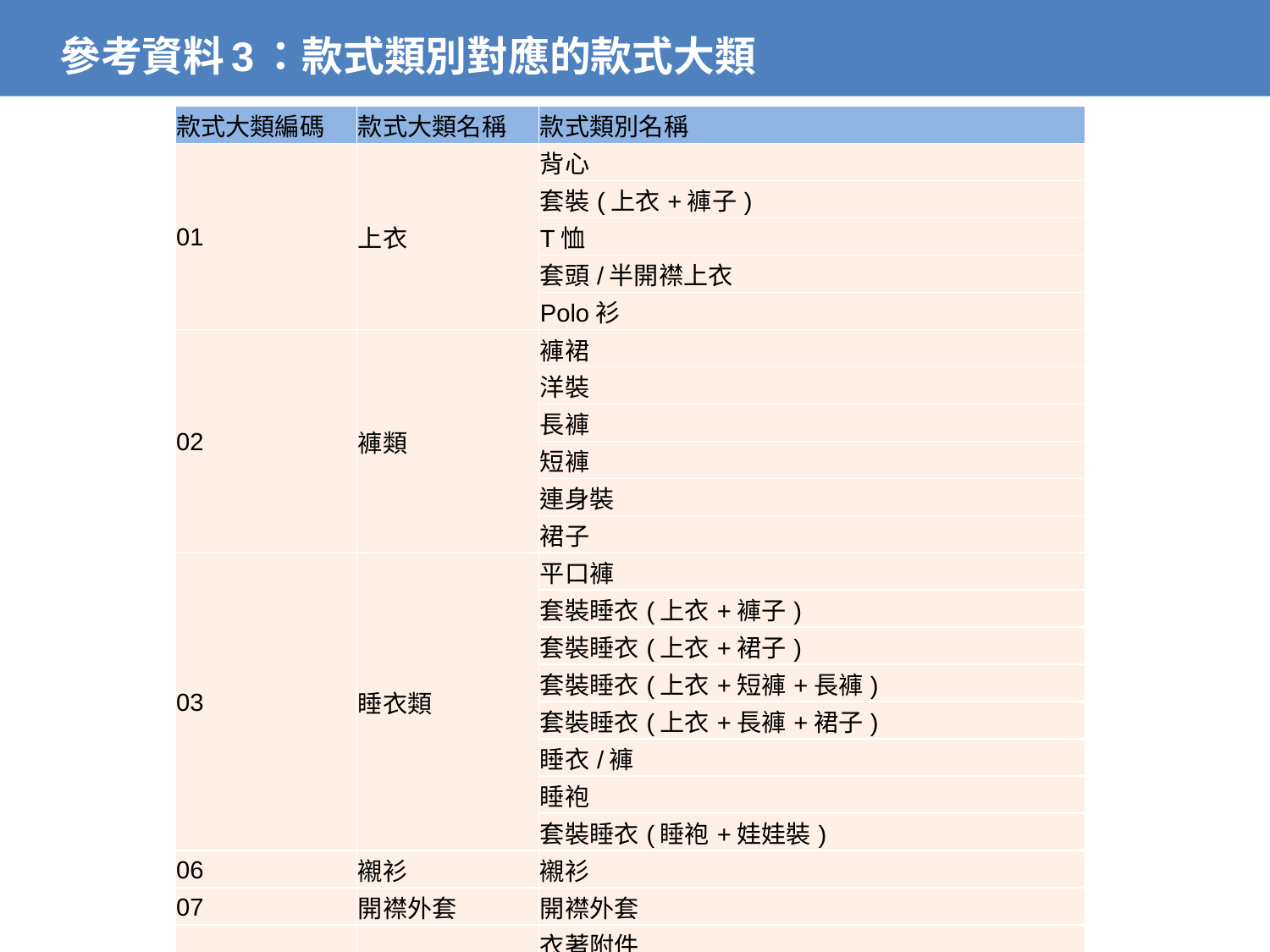

# 參考資料3：款式類別對應的款式大類
| 款式大類編碼 | 款式大類名稱 | 款式類別名稱 |
| --- | --- | --- |
| 01 | 上衣 | 背心 |
|  |  | 套裝(上衣+褲子) |
|  |  | T恤 |
|  |  | 套頭/半開襟上衣 |
|  |  | Polo衫 |
| 02 | 褲類 | 褲裙 |
|  |  | 洋裝 |
|  |  | 長褲 |
|  |  | 短褲 |
|  |  | 連身裝 |
|  |  | 裙子 |
| 03 | 睡衣類 | 平口褲 |
|  |  | 套裝睡衣(上衣+褲子) |
|  |  | 套裝睡衣(上衣+裙子) |
|  |  | 套裝睡衣(上衣+短褲+長褲) |
|  |  | 套裝睡衣(上衣+長褲+裙子) |
|  |  | 睡衣/褲 |
|  |  | 睡袍 |
|  |  | 套裝睡衣(睡袍+娃娃裝) |
| 06 | 襯衫 | 襯衫 |
| 07 | 開襟外套 | 開襟外套 |
| 08 | 其它 | 衣著附件 |
|  |  | 套装(短袖+短裤+束口袋) |
|  |  | 内衣 |
|  |  | 套装(短袖+短裤+束口袋) |
|  |  | 其他 |